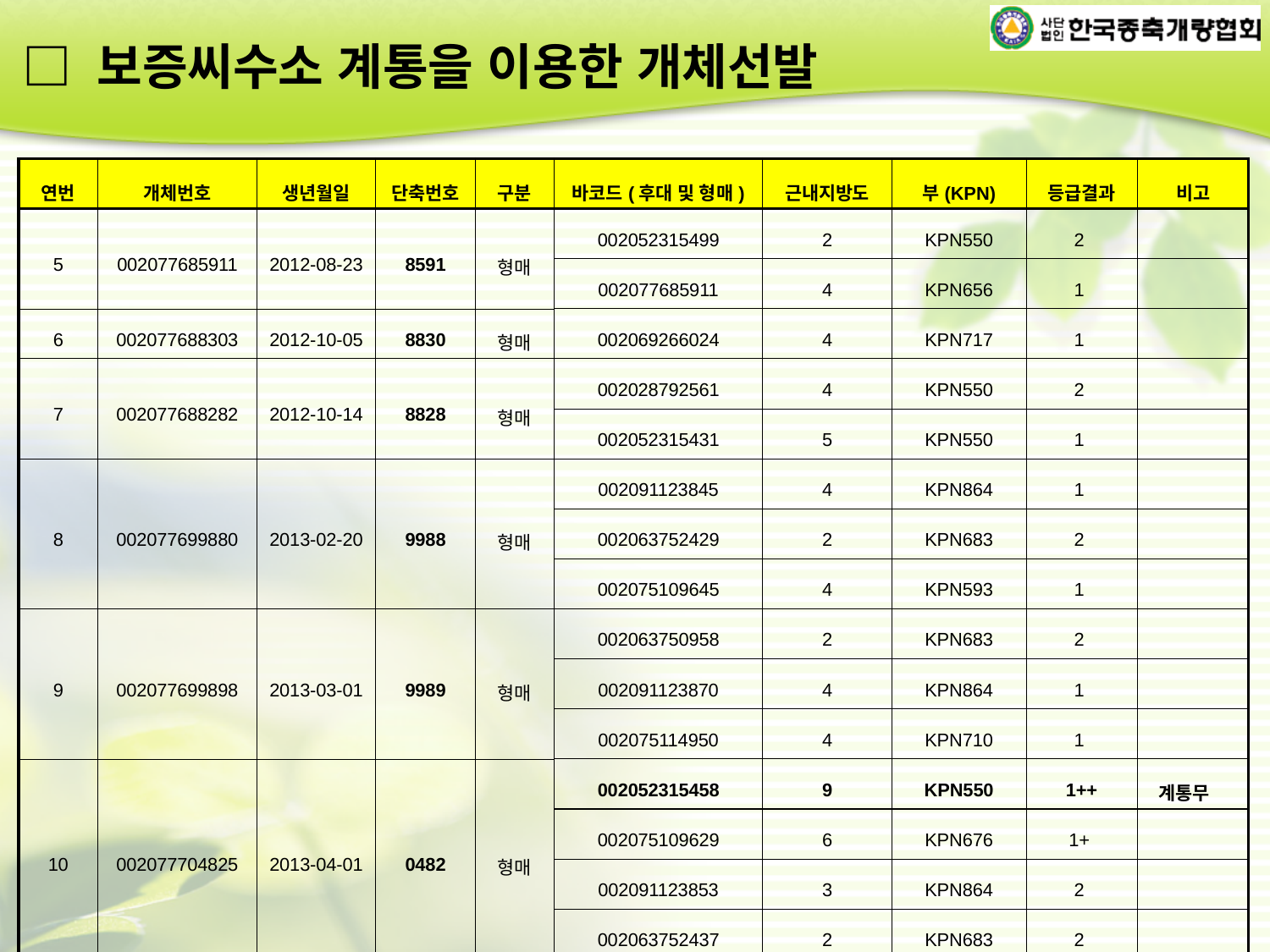

□ 보증씨수소 계통을 이용한 개체선발
| 연번 | 개체번호 | 생년월일 | 단축번호 | 구분 | 바코드(후대 및 형매) | 근내지방도 | 부(KPN) | 등급결과 | 비고 |
| --- | --- | --- | --- | --- | --- | --- | --- | --- | --- |
| 5 | 002077685911 | 2012-08-23 | 8591 | 형매 | 002052315499 | 2 | KPN550 | 2 |  |
|  |  |  |  |  | 002077685911 | 4 | KPN656 | 1 |  |
| 6 | 002077688303 | 2012-10-05 | 8830 | 형매 | 002069266024 | 4 | KPN717 | 1 |  |
| 7 | 002077688282 | 2012-10-14 | 8828 | 형매 | 002028792561 | 4 | KPN550 | 2 |  |
|  |  |  |  |  | 002052315431 | 5 | KPN550 | 1 |  |
| 8 | 002077699880 | 2013-02-20 | 9988 | 형매 | 002091123845 | 4 | KPN864 | 1 |  |
|  |  |  |  |  | 002063752429 | 2 | KPN683 | 2 |  |
|  |  |  |  |  | 002075109645 | 4 | KPN593 | 1 |  |
| 9 | 002077699898 | 2013-03-01 | 9989 | 형매 | 002063750958 | 2 | KPN683 | 2 |  |
|  |  |  |  |  | 002091123870 | 4 | KPN864 | 1 |  |
|  |  |  |  |  | 002075114950 | 4 | KPN710 | 1 |  |
| 10 | 002077704825 | 2013-04-01 | 0482 | 형매 | 002052315458 | 9 | KPN550 | 1++ | 계통무 |
|  |  |  |  |  | 002075109629 | 6 | KPN676 | 1+ |  |
|  |  |  |  |  | 002091123853 | 3 | KPN864 | 2 |  |
|  |  |  |  |  | 002063752437 | 2 | KPN683 | 2 |  |